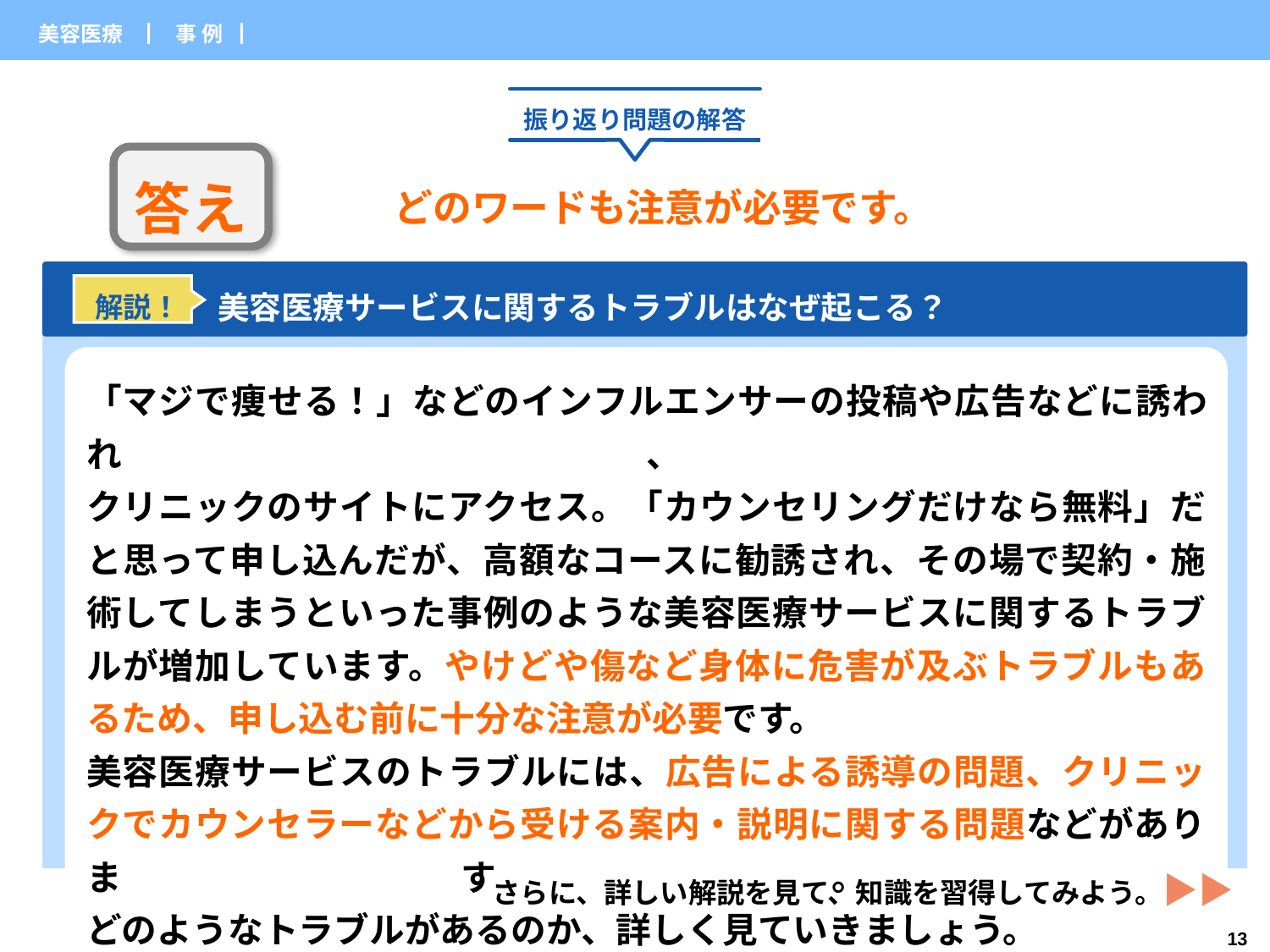

| 美容医療 | ▏事 例▕ |  |  |
| --- | --- | --- | --- |
振り返り問題の解答

答え
どのワードも注意が必要です。

美容医療サービスに関するトラブルはなぜ起こる？

解説！

「マジで痩せる！」などのインフルエンサーの投稿や広告などに誘われ、
クリニックのサイトにアクセス。「カウンセリングだけなら無料」だと思って申し込んだが、高額なコースに勧誘され、その場で契約・施術してしまうといった事例のような美容医療サービスに関するトラブルが増加しています。やけどや傷など身体に危害が及ぶトラブルもあるため、申し込む前に十分な注意が必要です。
美容医療サービスのトラブルには、広告による誘導の問題、クリニックでカウンセラーなどから受ける案内・説明に関する問題などがあります。
どのようなトラブルがあるのか、詳しく見ていきましょう。
さらに、詳しい解説を見て、知識を習得してみよう。▶▶